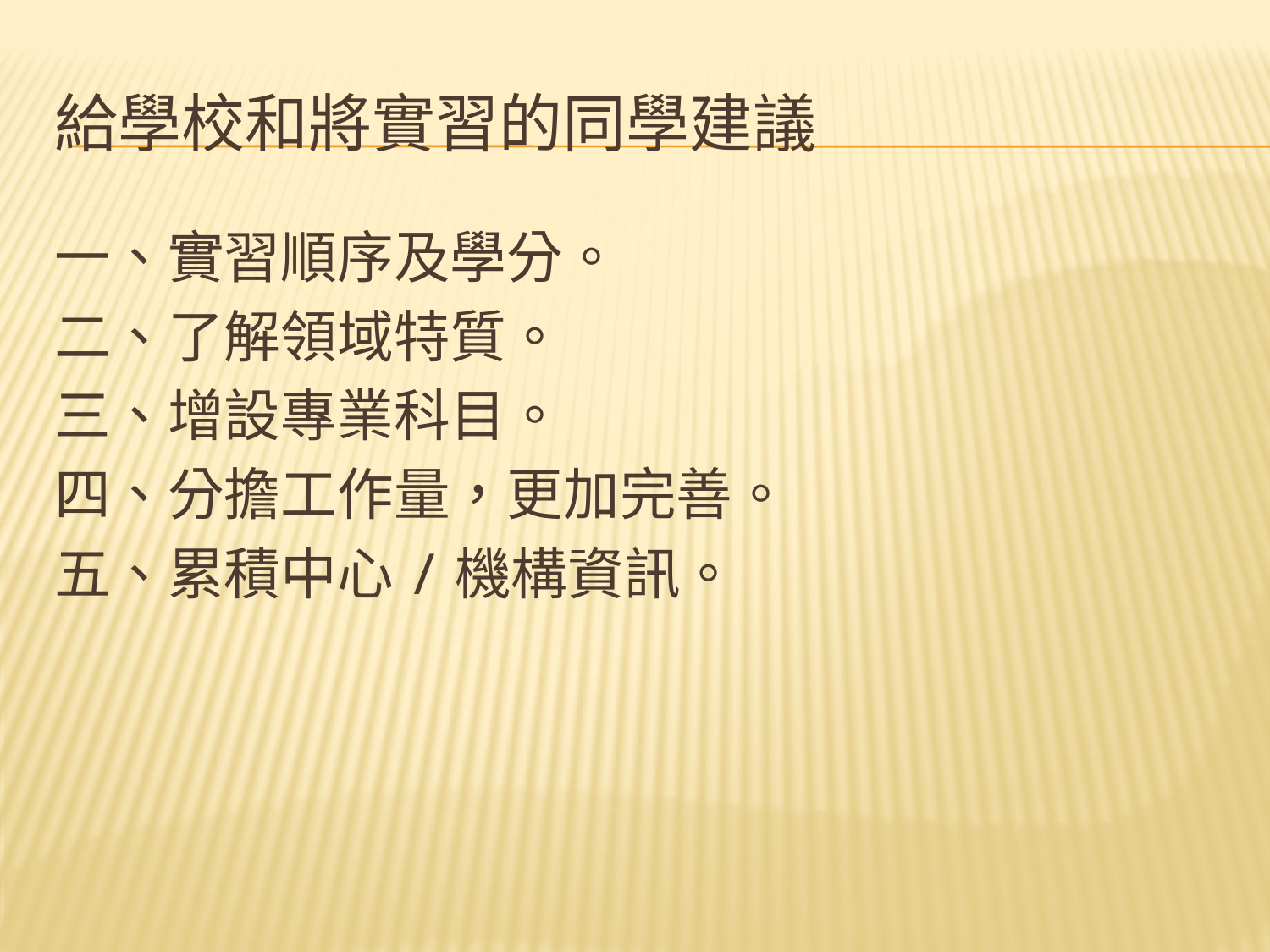

# 給學校和將實習的同學建議
一、實習順序及學分。
二、了解領域特質。
三、增設專業科目。
四、分擔工作量，更加完善。
五、累積中心/機構資訊。